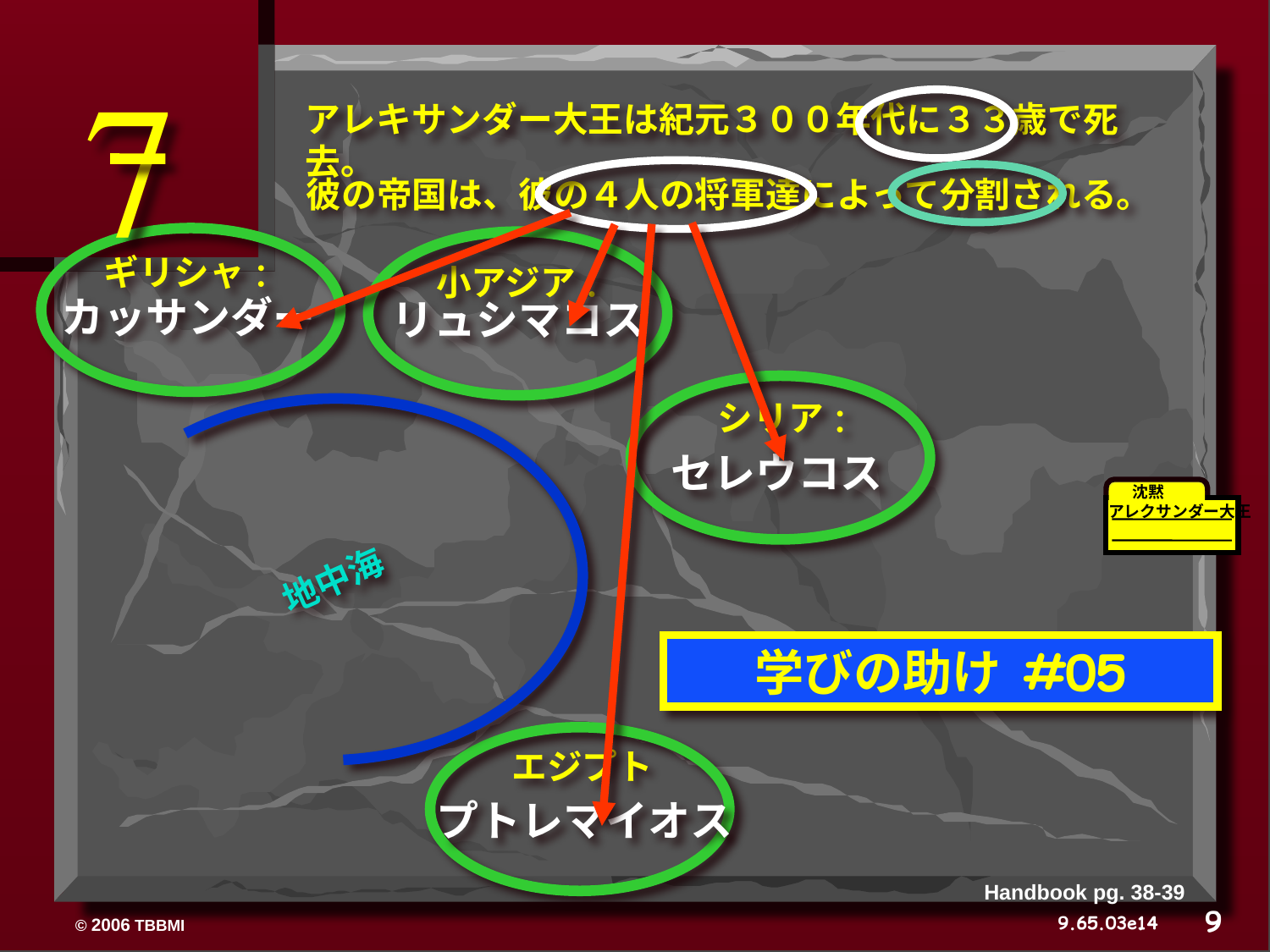

7

アレキサンダー大王は紀元３００年代に３３歳で死去。

彼の帝国は、彼の４人の将軍達によって分割される。

カッサンダー

セレウコス

プトレマイオス

リュシマコス

ギリシャ:

小アジア:

シリア:

地中海
　沈黙

アレクサンダー大王

学びの助け #05

エジプト
Handbook pg. 38-39
9
14